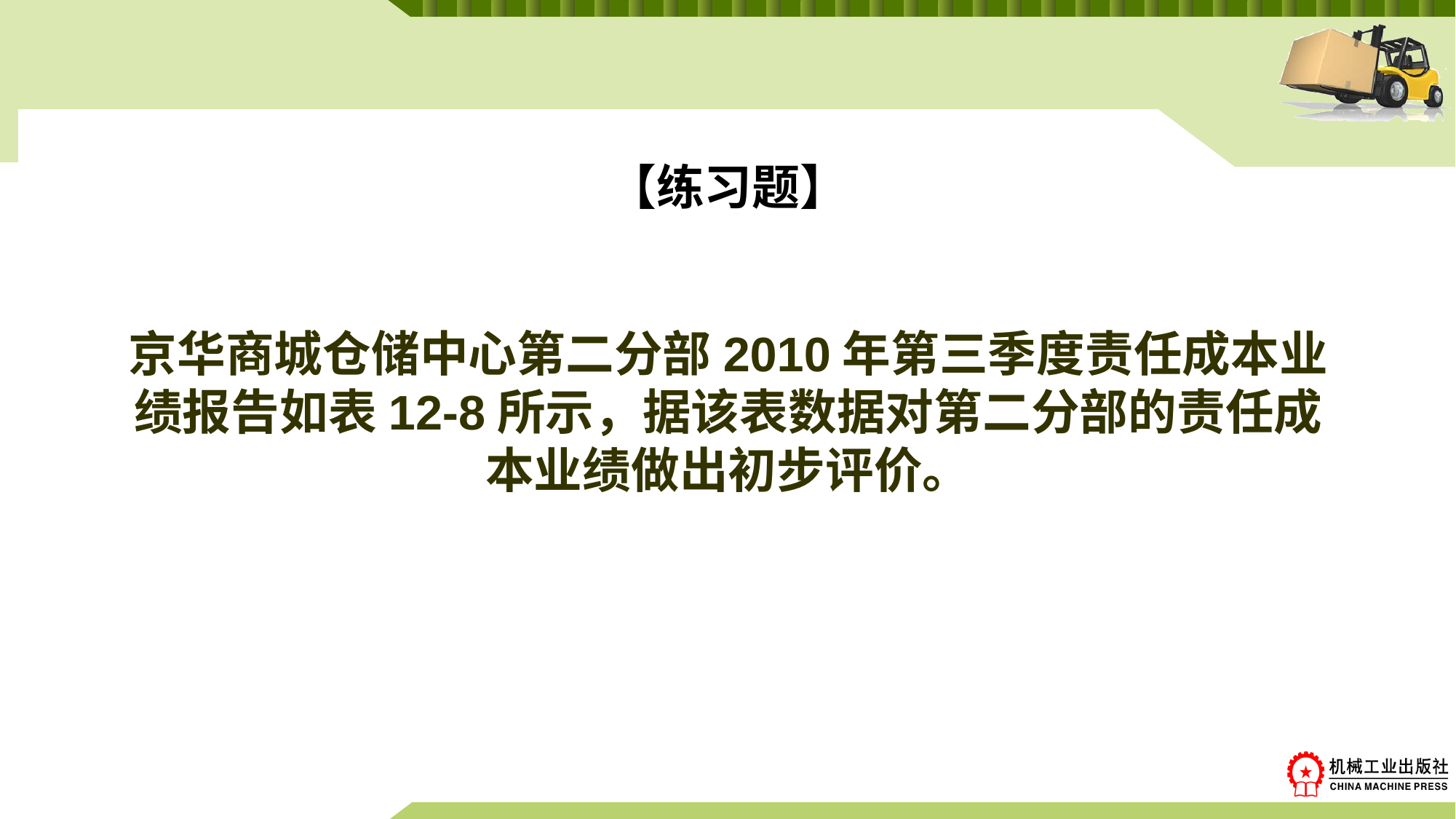

# 【练习题】
京华商城仓储中心第二分部2010年第三季度责任成本业绩报告如表12-8所示，据该表数据对第二分部的责任成本业绩做出初步评价。